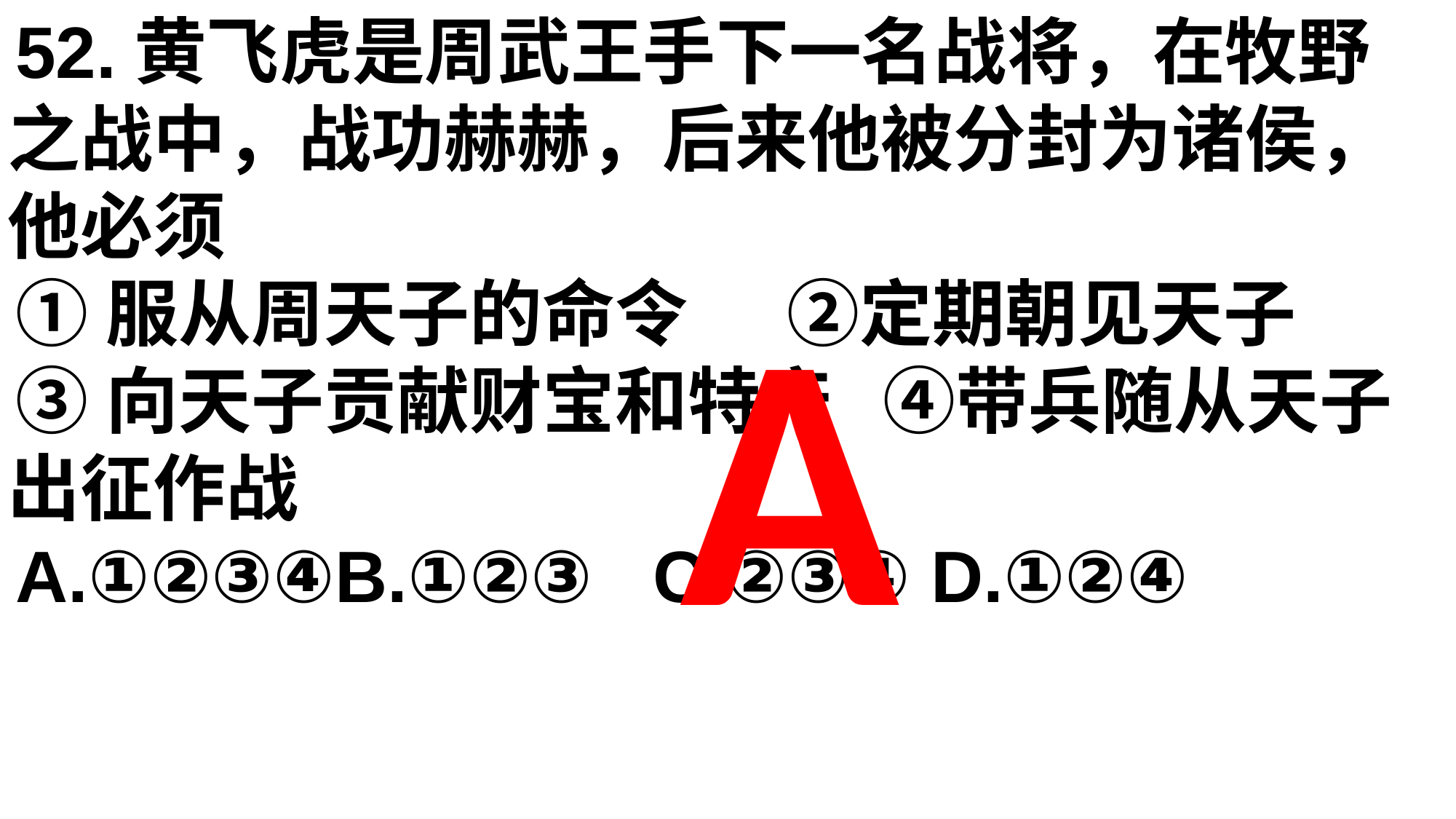

52.黄飞虎是周武王手下一名战将，在牧野之战中，战功赫赫，后来他被分封为诸侯，他必须
①服从周天子的命令      ②定期朝见天子
③向天子贡献财宝和特产   ④带兵随从天子出征作战
A.①②③④	B.①②③   C.②③④ D.①②④
A